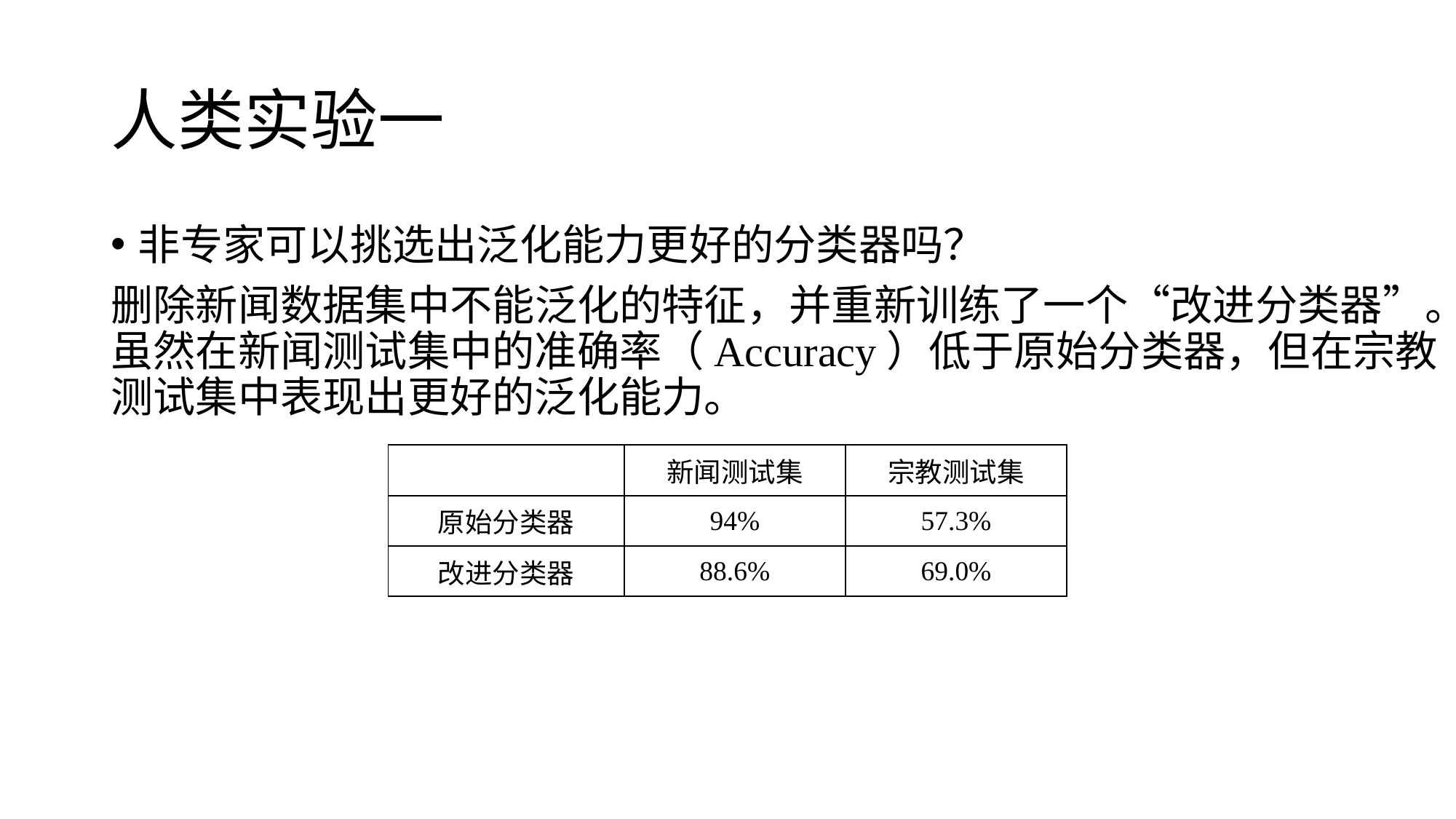

# 人类实验一
非专家可以挑选出泛化能力更好的分类器吗？
删除新闻数据集中不能泛化的特征，并重新训练了一个“改进分类器”。虽然在新闻测试集中的准确率（Accuracy）低于原始分类器，但在宗教测试集中表现出更好的泛化能力。

|  | 新闻测试集 | 宗教测试集 |
| --- | --- | --- |
| 原始分类器 | 94% | 57.3% |
| 改进分类器 | 88.6% | 69.0% |